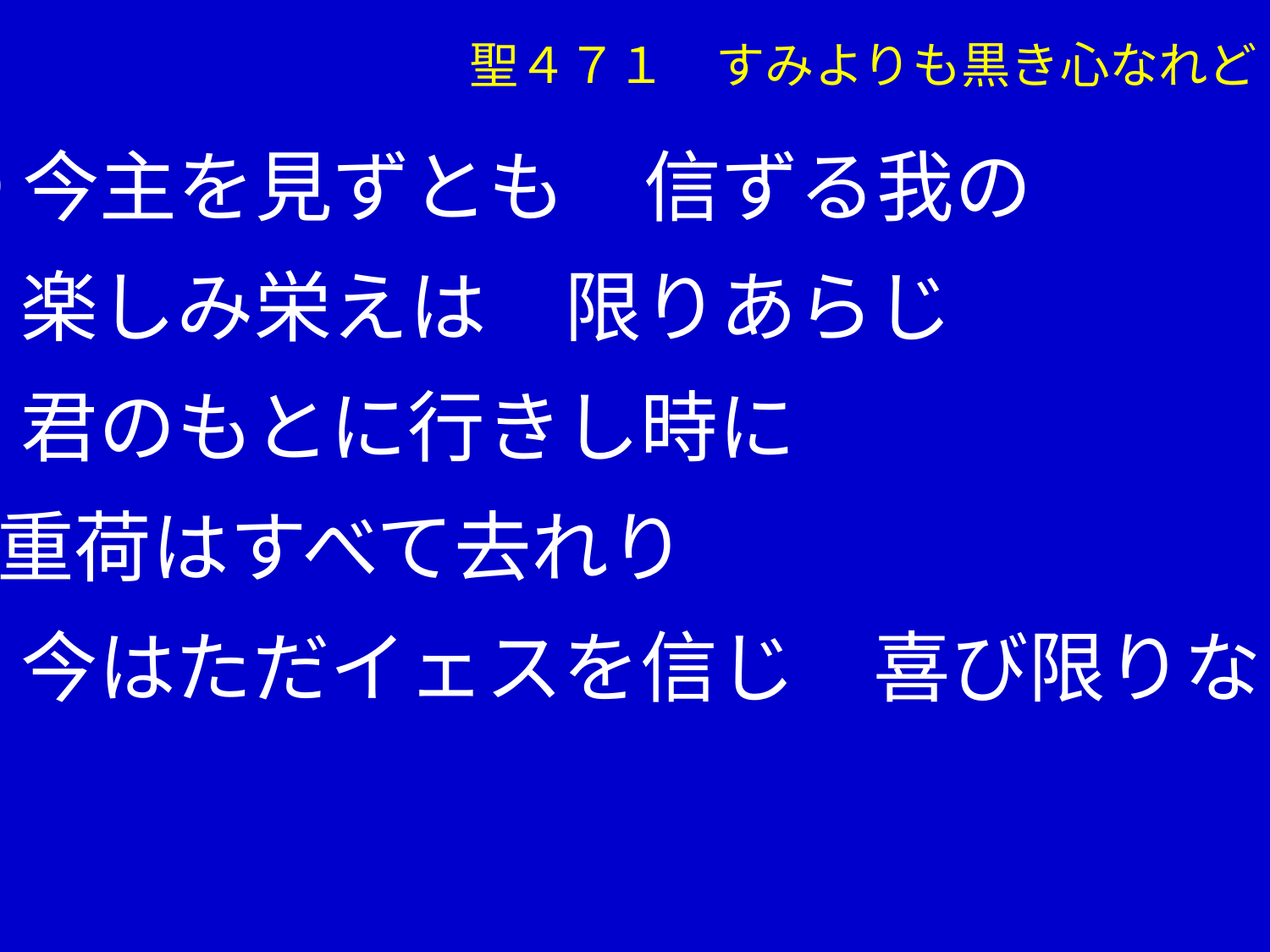

聖４７１　すみよりも黒き心なれど
④今主を見ずとも　信ずる我の
　 楽しみ栄えは　限りあらじ
　 君のもとに行きし時に
   重荷はすべて去れり
　 今はただイェスを信じ　喜び限りなし